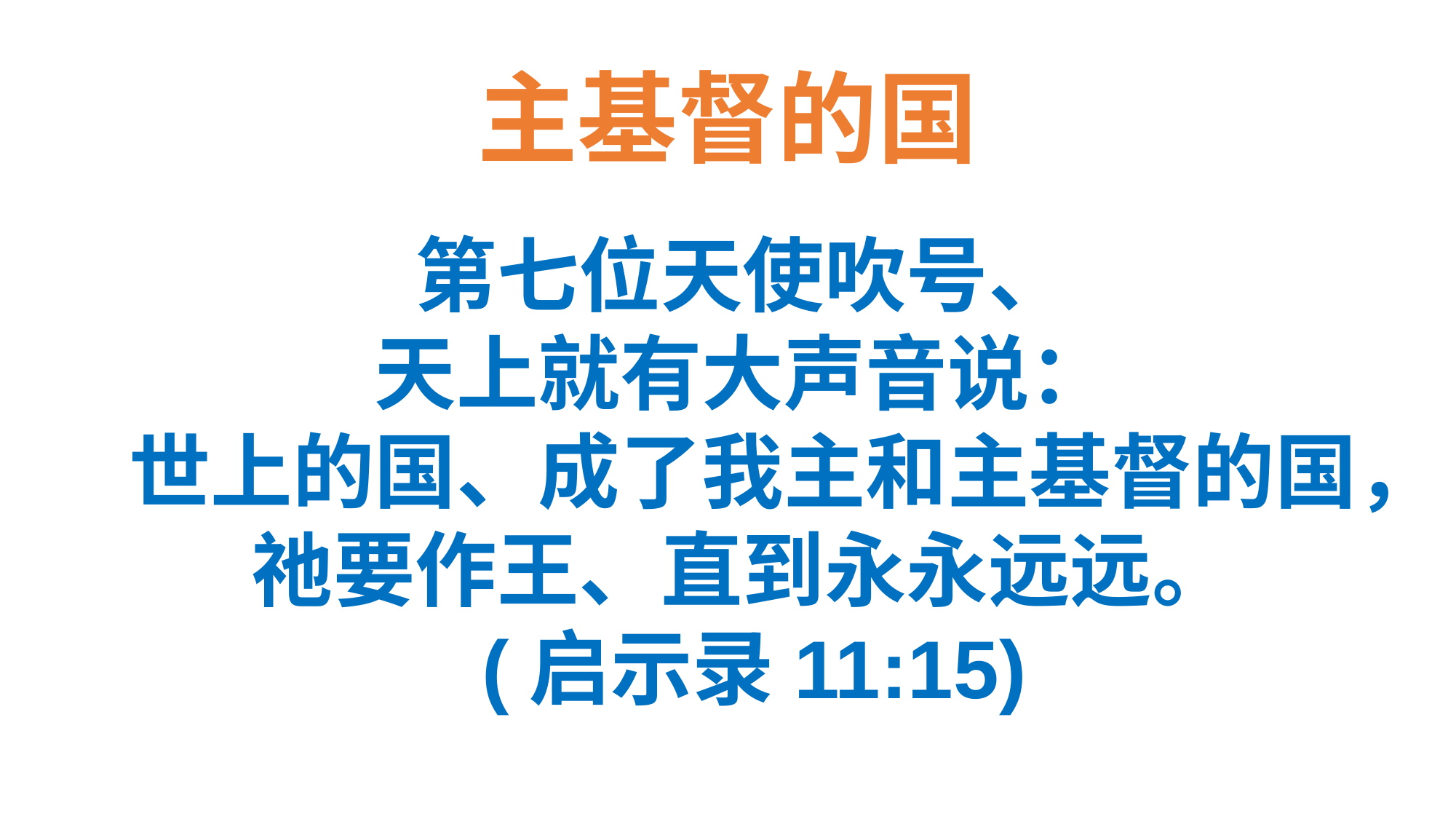

# 主基督的国

第七位天使吹号、
天上就有大声音说：
世上的国、成了我主和主基督的国，
祂要作王、直到永永远远。
 (启示录11:15)